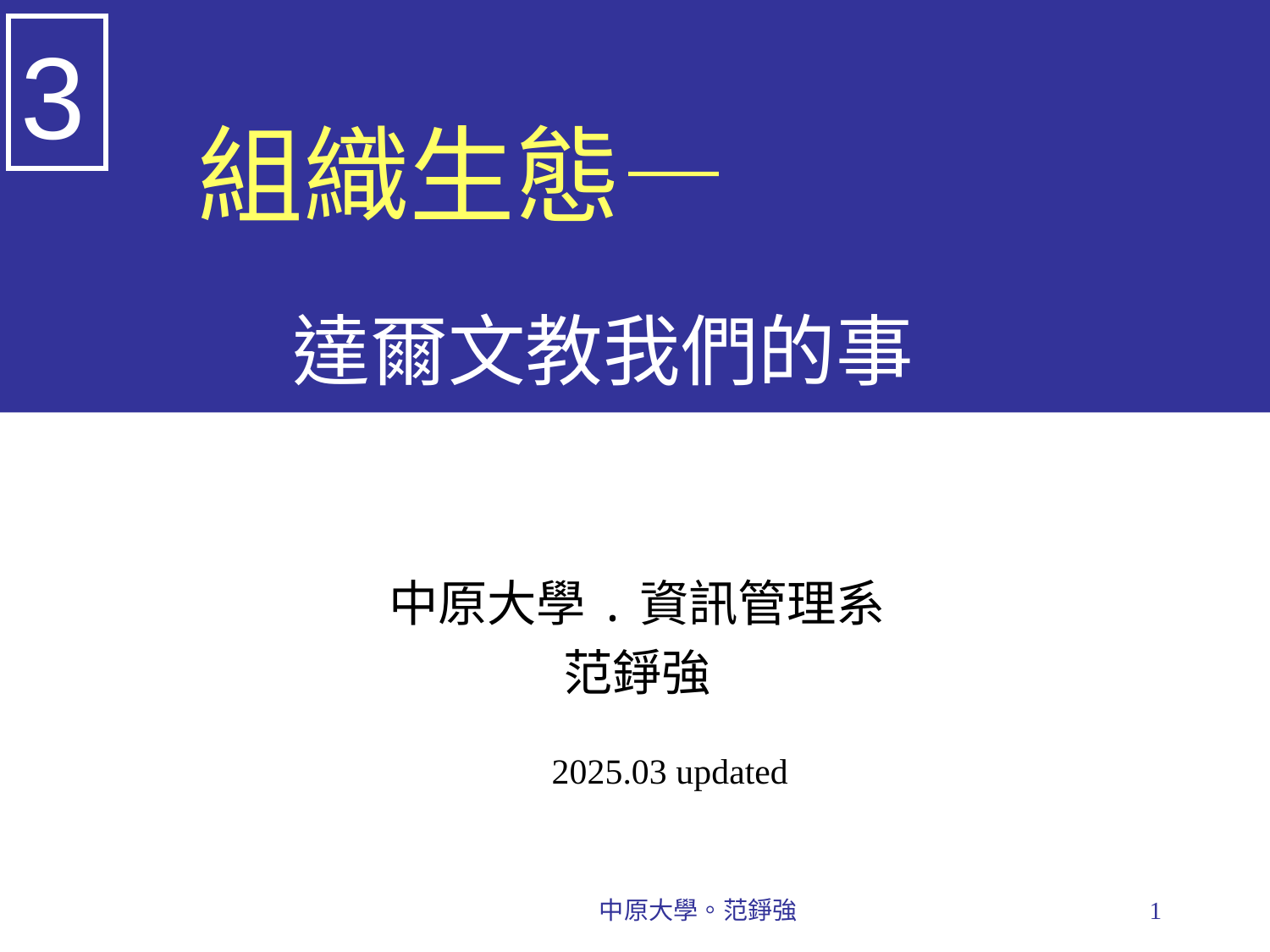

3
# 組織生態— 達爾文教我們的事
中原大學.資訊管理系
范錚強

2025.03 updated
中原大學。范錚強
1